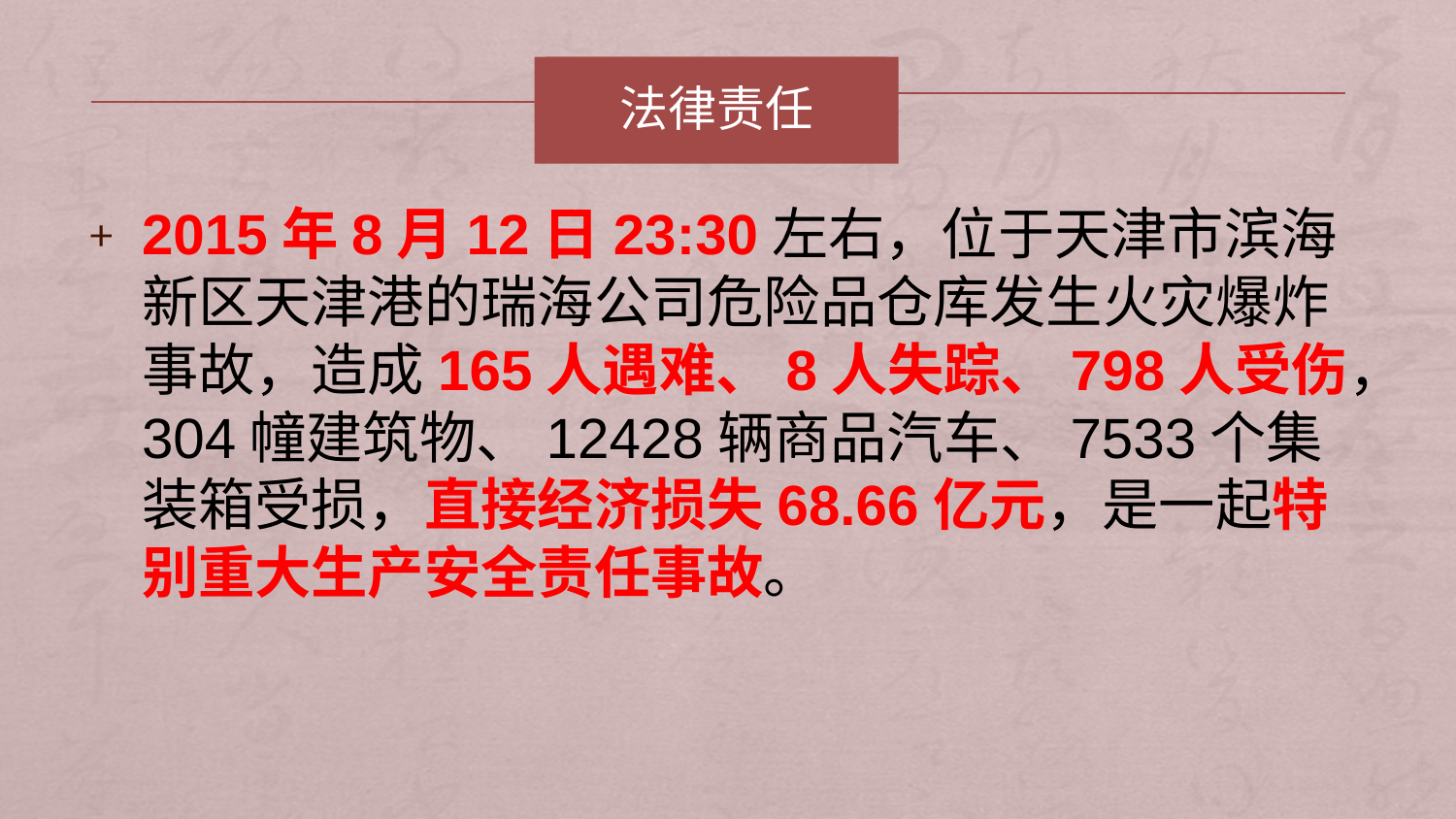

# 法律责任
法律责任

2015年8月12日23:30左右，位于天津市滨海新区天津港的瑞海公司危险品仓库发生火灾爆炸事故，造成165人遇难、8人失踪、798人受伤，304幢建筑物、12428辆商品汽车、7533个集装箱受损，直接经济损失68.66亿元，是一起特别重大生产安全责任事故。